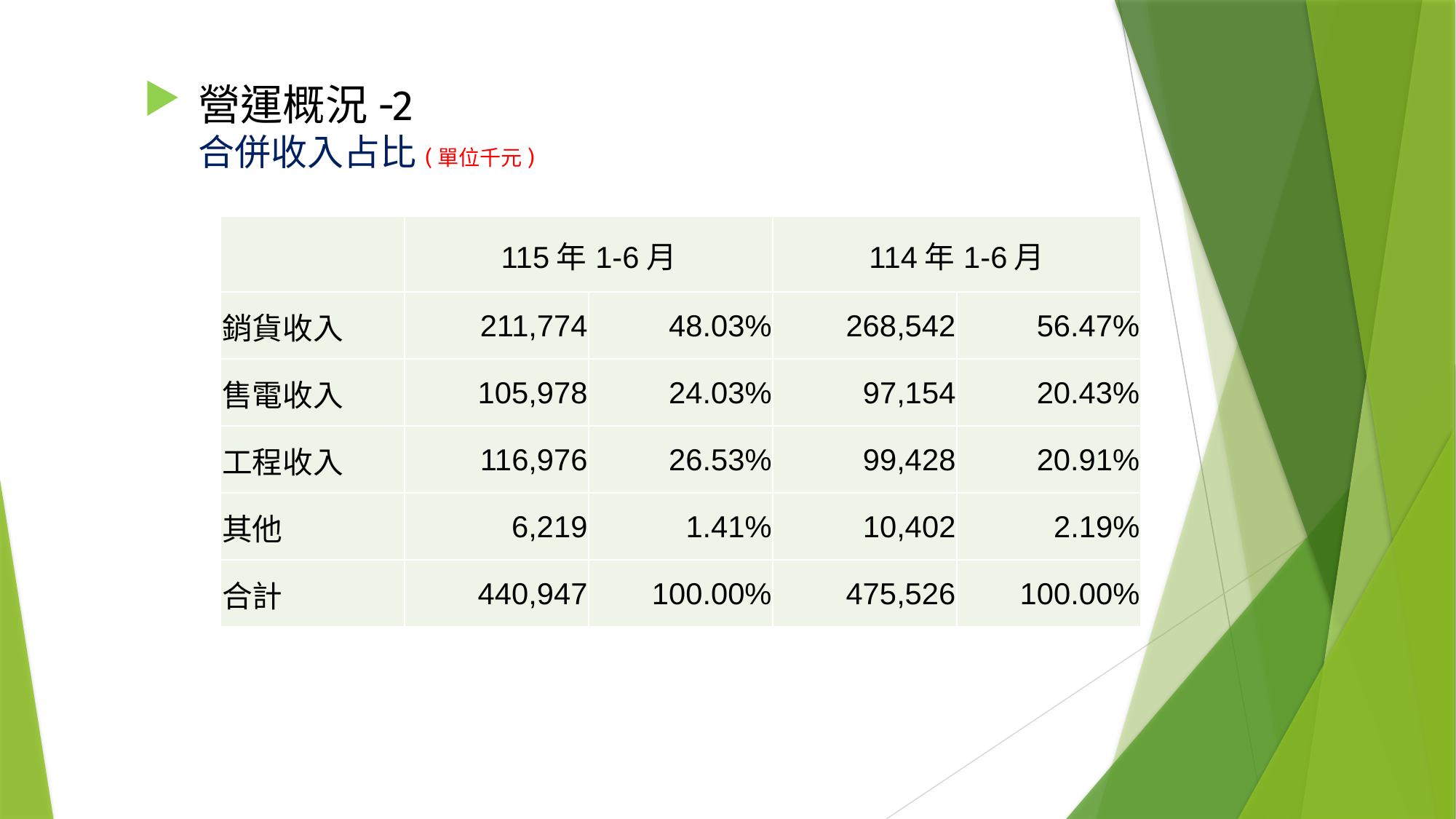

# 營運概況-2 合併收入占比(單位千元)
|  | 115年1-6月 |  | 114年1-6月 |  |
| --- | --- | --- | --- | --- |
| 銷貨收入 | 211,774 | 48.03% | 268,542 | 56.47% |
| 售電收入 | 105,978 | 24.03% | 97,154 | 20.43% |
| 工程收入 | 116,976 | 26.53% | 99,428 | 20.91% |
| 其他 | 6,219 | 1.41% | 10,402 | 2.19% |
| 合計 | 440,947 | 100.00% | 475,526 | 100.00% |